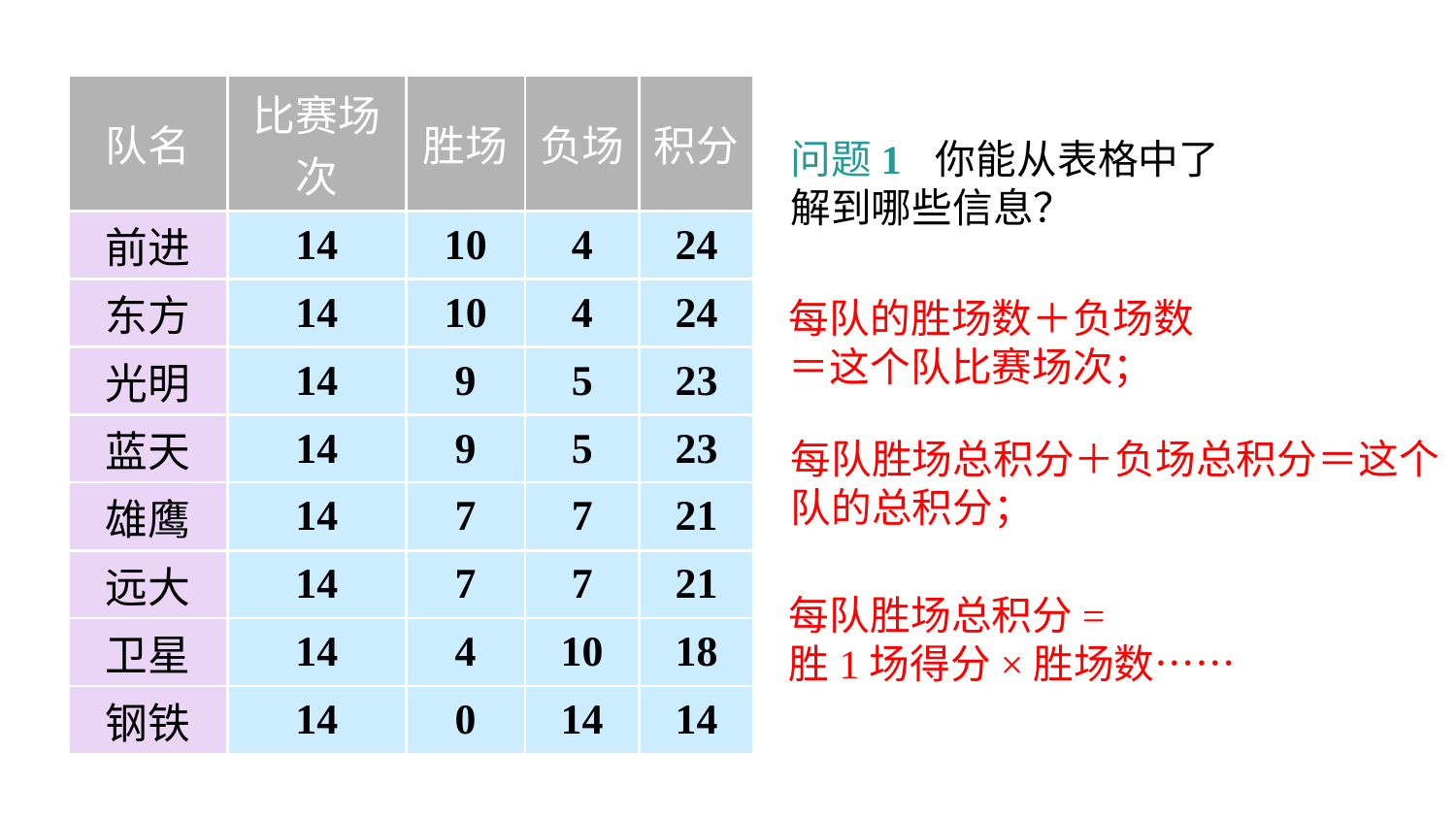

| 队名 | 比赛场次 | 胜场 | 负场 | 积分 |
| --- | --- | --- | --- | --- |
| 前进 | 14 | 10 | 4 | 24 |
| 东方 | 14 | 10 | 4 | 24 |
| 光明 | 14 | 9 | 5 | 23 |
| 蓝天 | 14 | 9 | 5 | 23 |
| 雄鹰 | 14 | 7 | 7 | 21 |
| 远大 | 14 | 7 | 7 | 21 |
| 卫星 | 14 | 4 | 10 | 18 |
| 钢铁 | 14 | 0 | 14 | 14 |
问题1 你能从表格中了
解到哪些信息？
每队的胜场数＋负场数
＝这个队比赛场次；
每队胜场总积分＋负场总积分＝这个队的总积分；
每队胜场总积分=
胜1场得分×胜场数……